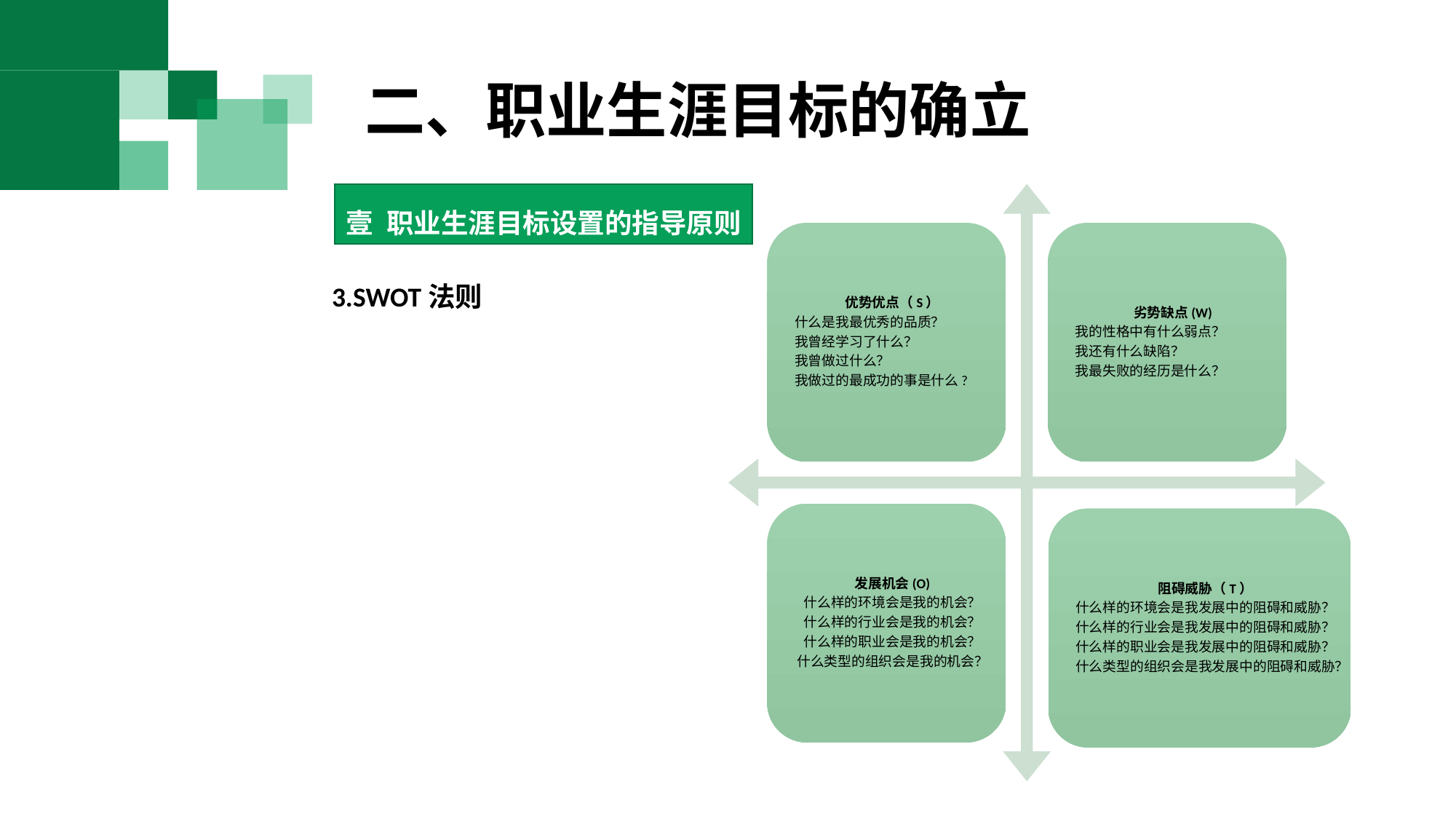

二、职业生涯目标的确立

职业生涯目标设置的指导原则
优势优点（S）
什么是我最优秀的品质？
我曾经学习了什么？
我曾做过什么？
我做过的最成功的事是什么?
劣势缺点(W)
我的性格中有什么弱点？
我还有什么缺陷？
我最失败的经历是什么？
发展机会(O)
什么样的环境会是我的机会？
什么样的行业会是我的机会？
什么样的职业会是我的机会？
什么类型的组织会是我的机会？
阻碍威胁（T）
什么样的环境会是我发展中的阻碍和威胁？
什么样的行业会是我发展中的阻碍和威胁？
什么样的职业会是我发展中的阻碍和威胁？
什么类型的组织会是我发展中的阻碍和威胁？
3.SWOT法则